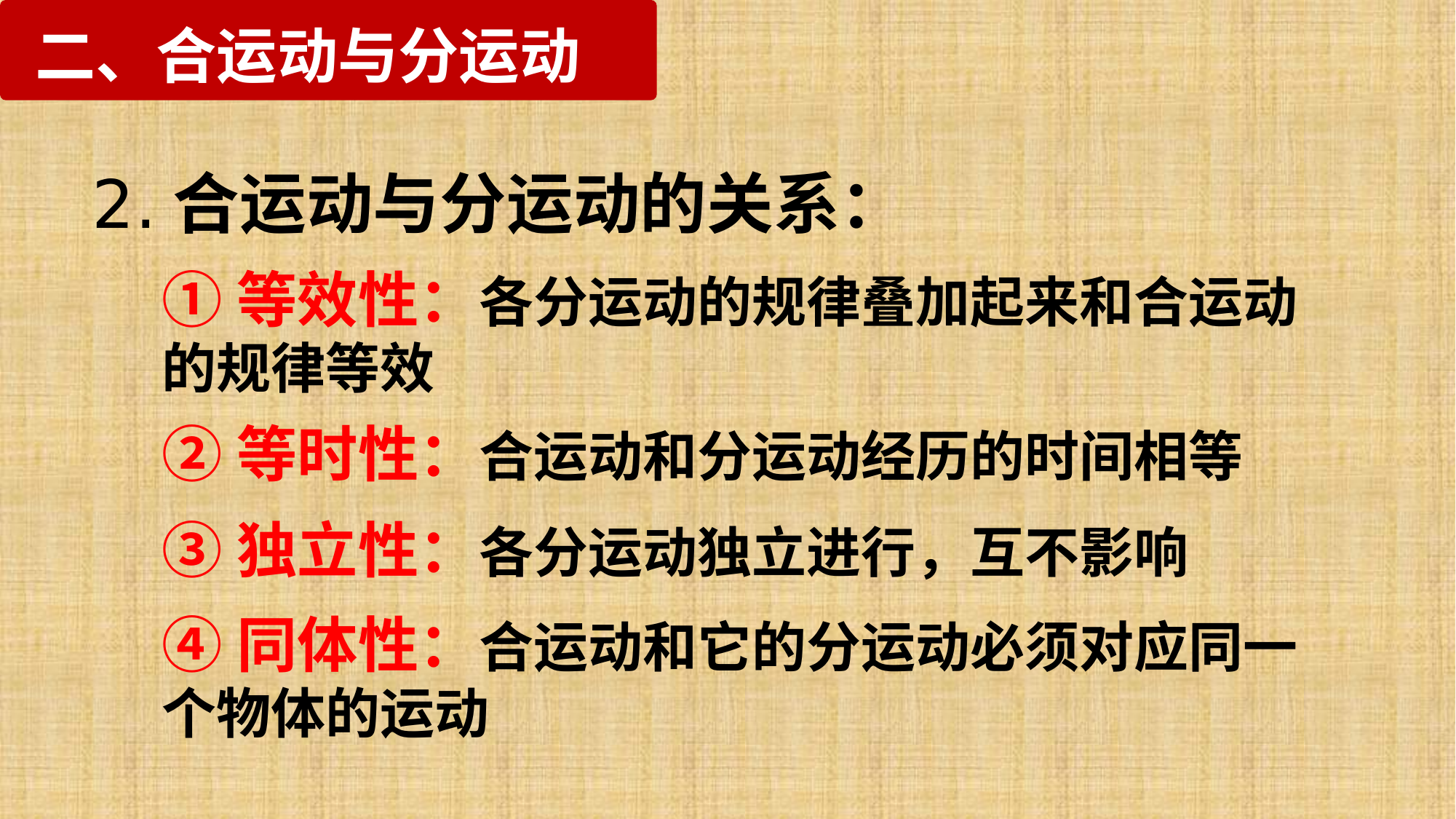

二、合运动与分运动
2.合运动与分运动的关系：
①等效性：各分运动的规律叠加起来和合运动的规律等效
②等时性：合运动和分运动经历的时间相等
③独立性：各分运动独立进行，互不影响
④同体性：合运动和它的分运动必须对应同一个物体的运动